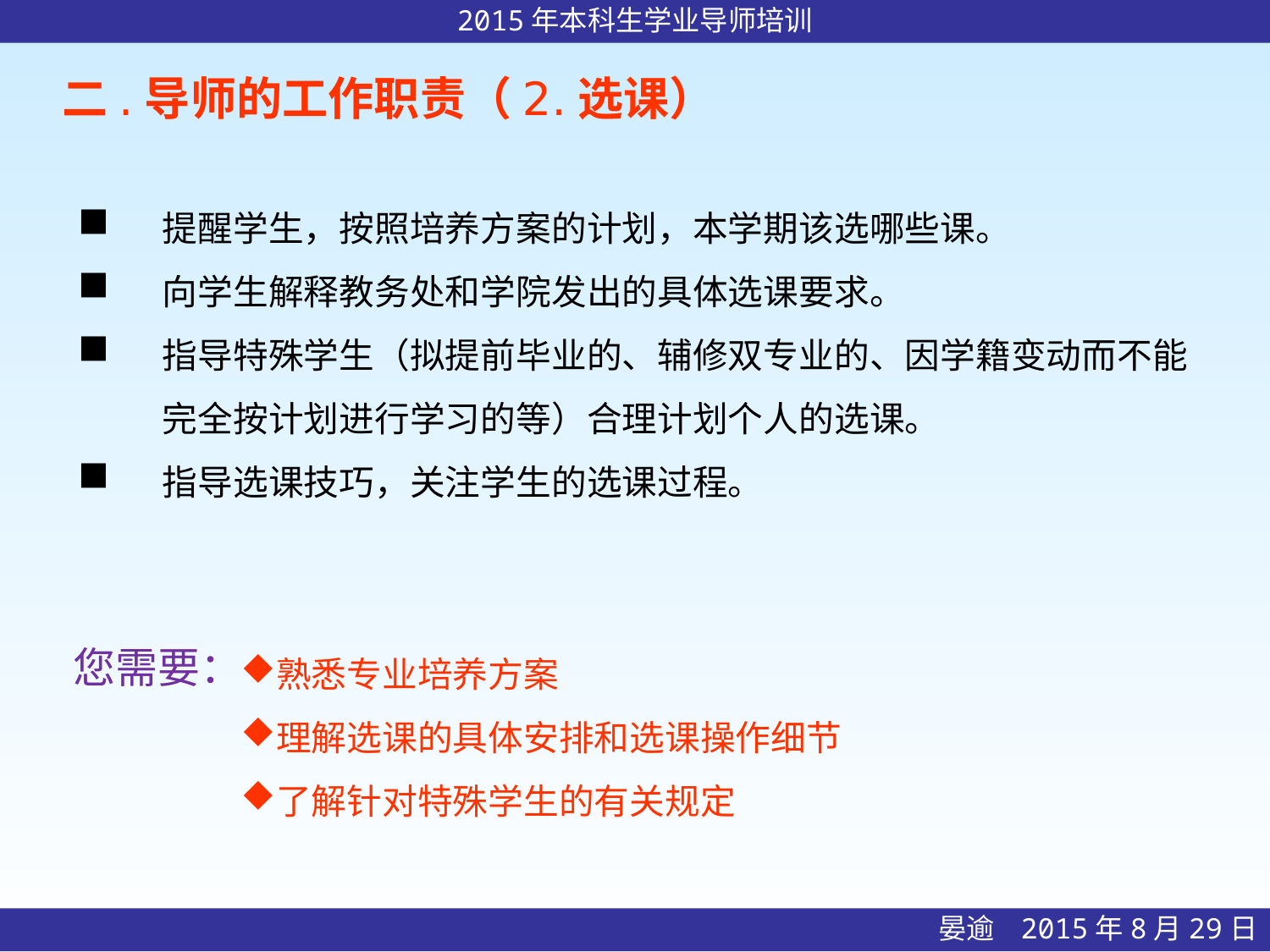

# 二.导师的工作职责（2.选课）
提醒学生，按照培养方案的计划，本学期该选哪些课。
向学生解释教务处和学院发出的具体选课要求。
指导特殊学生（拟提前毕业的、辅修双专业的、因学籍变动而不能完全按计划进行学习的等）合理计划个人的选课。
指导选课技巧，关注学生的选课过程。

熟悉专业培养方案
理解选课的具体安排和选课操作细节
了解针对特殊学生的有关规定
您需要：